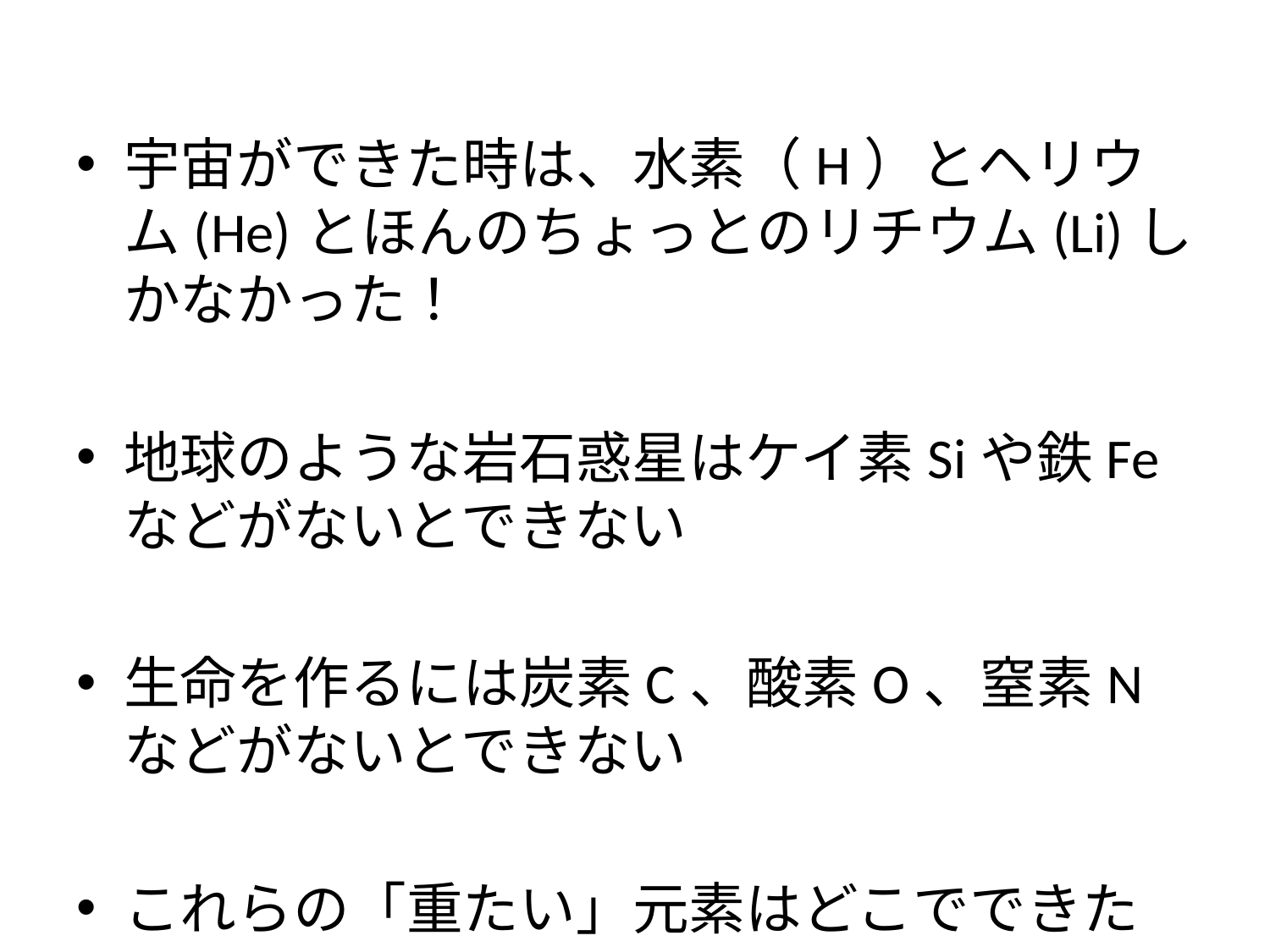

#
宇宙ができた時は、水素（H）とヘリウム(He)とほんのちょっとのリチウム(Li)しかなかった！

地球のような岩石惑星はケイ素Siや鉄Feなどがないとできない

生命を作るには炭素C、酸素O、窒素Nなどがないとできない

これらの「重たい」元素はどこでできたか？